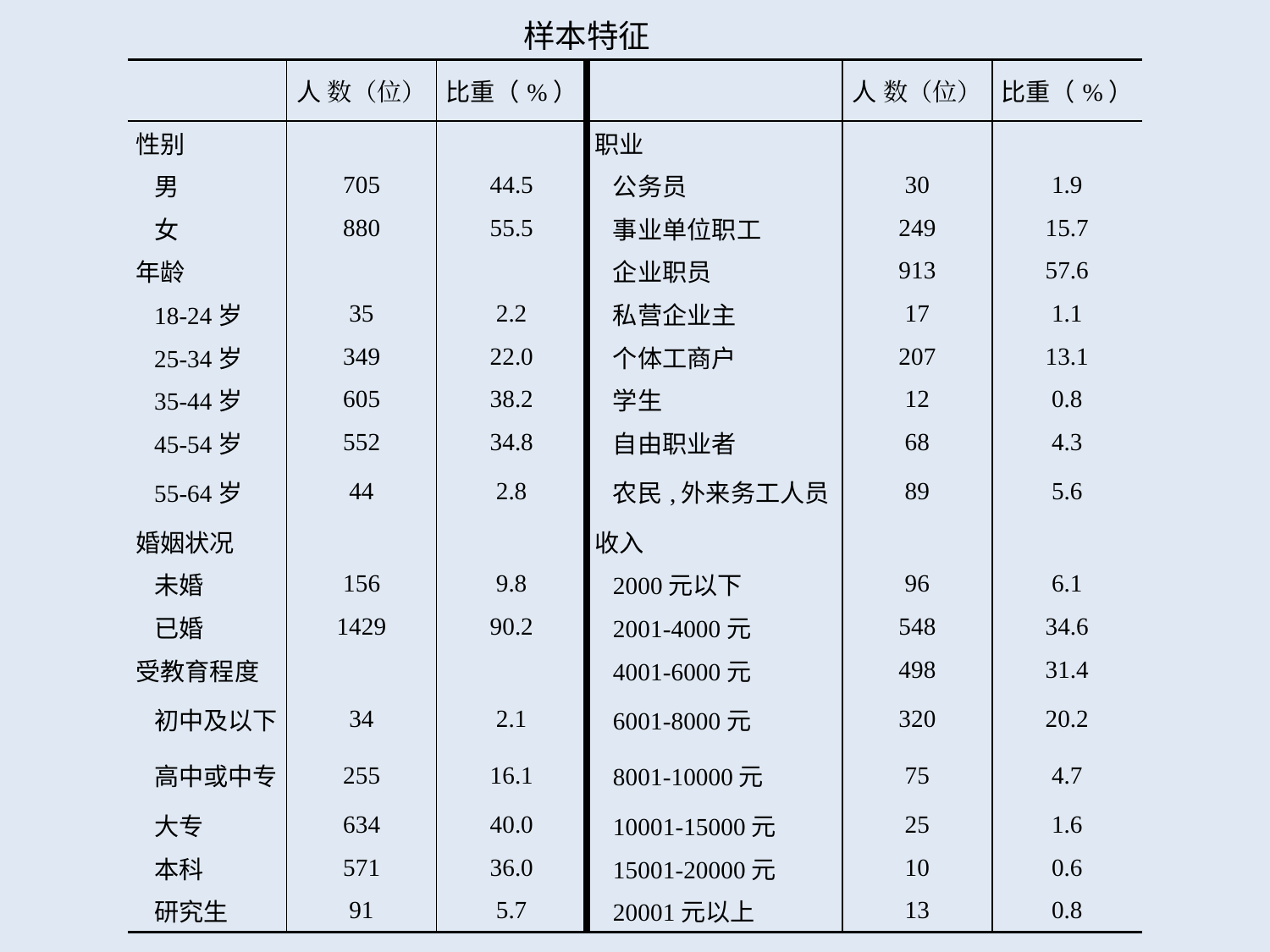

样本特征
|  | 人 数（位） | 比重（%） |  | 人 数（位） | 比重（%） |
| --- | --- | --- | --- | --- | --- |
| 性别 |  |  | 职业 |  |  |
| 男 | 705 | 44.5 | 公务员 | 30 | 1.9 |
| 女 | 880 | 55.5 | 事业单位职工 | 249 | 15.7 |
| 年龄 |  |  | 企业职员 | 913 | 57.6 |
| 18-24岁 | 35 | 2.2 | 私营企业主 | 17 | 1.1 |
| 25-34岁 | 349 | 22.0 | 个体工商户 | 207 | 13.1 |
| 35-44岁 | 605 | 38.2 | 学生 | 12 | 0.8 |
| 45-54岁 | 552 | 34.8 | 自由职业者 | 68 | 4.3 |
| 55-64岁 | 44 | 2.8 | 农民,外来务工人员 | 89 | 5.6 |
| 婚姻状况 |  |  | 收入 |  |  |
| 未婚 | 156 | 9.8 | 2000元以下 | 96 | 6.1 |
| 已婚 | 1429 | 90.2 | 2001-4000元 | 548 | 34.6 |
| 受教育程度 |  |  | 4001-6000元 | 498 | 31.4 |
| 初中及以下 | 34 | 2.1 | 6001-8000元 | 320 | 20.2 |
| 高中或中专 | 255 | 16.1 | 8001-10000元 | 75 | 4.7 |
| 大专 | 634 | 40.0 | 10001-15000元 | 25 | 1.6 |
| 本科 | 571 | 36.0 | 15001-20000元 | 10 | 0.6 |
| 研究生 | 91 | 5.7 | 20001元以上 | 13 | 0.8 |